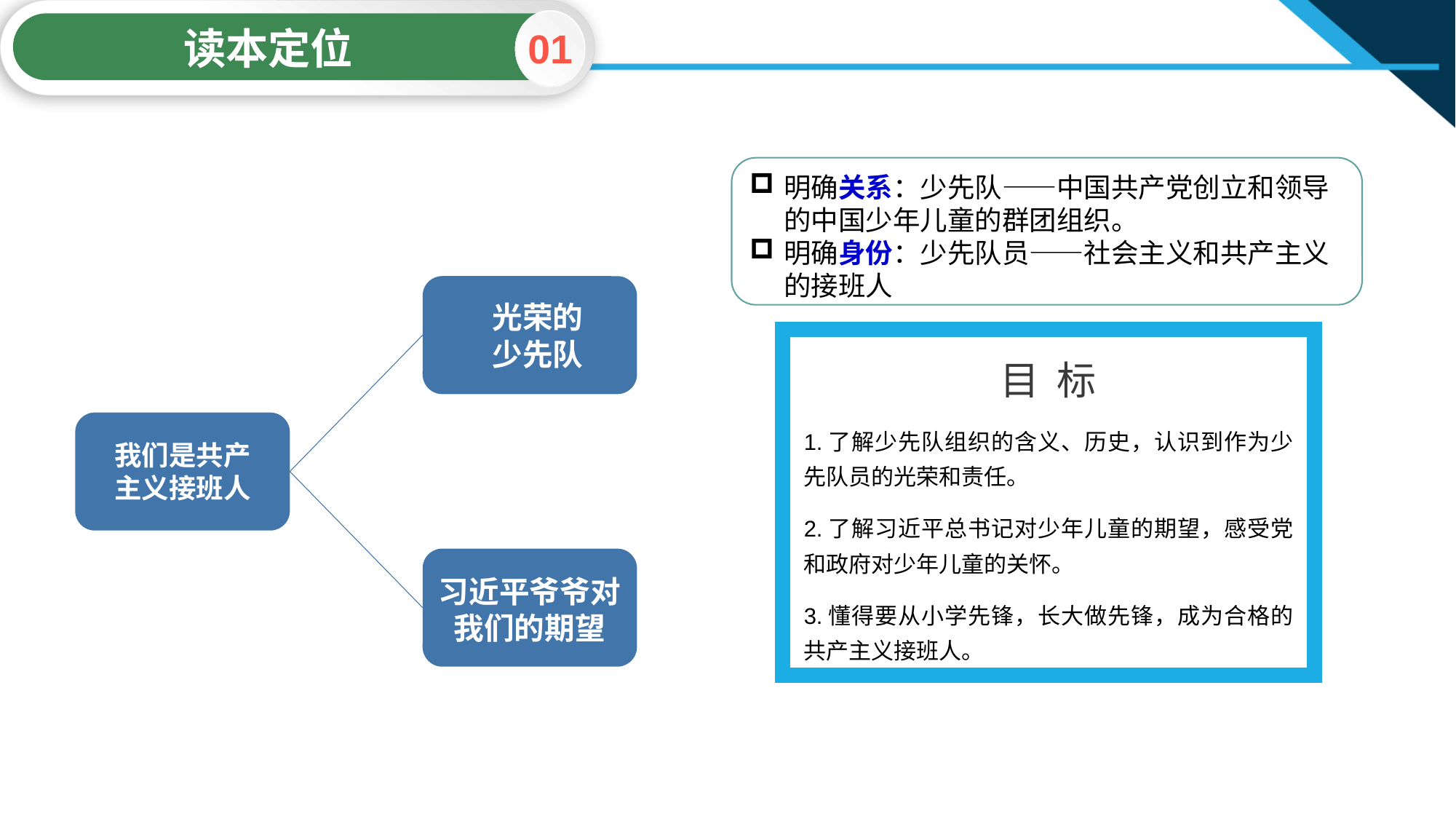

01
读本定位
明确关系：少先队——中国共产党创立和领导的中国少年儿童的群团组织。
明确身份：少先队员——社会主义和共产主义的接班人

光荣的
少先队
目  标
1.了解少先队组织的含义、历史，认识到作为少先队员的光荣和责任。
2.了解习近平总书记对少年儿童的期望，感受党和政府对少年儿童的关怀。
3.懂得要从小学先锋，长大做先锋，成为合格的共产主义接班人。

我们是共产主义接班人

习近平爷爷对我们的期望